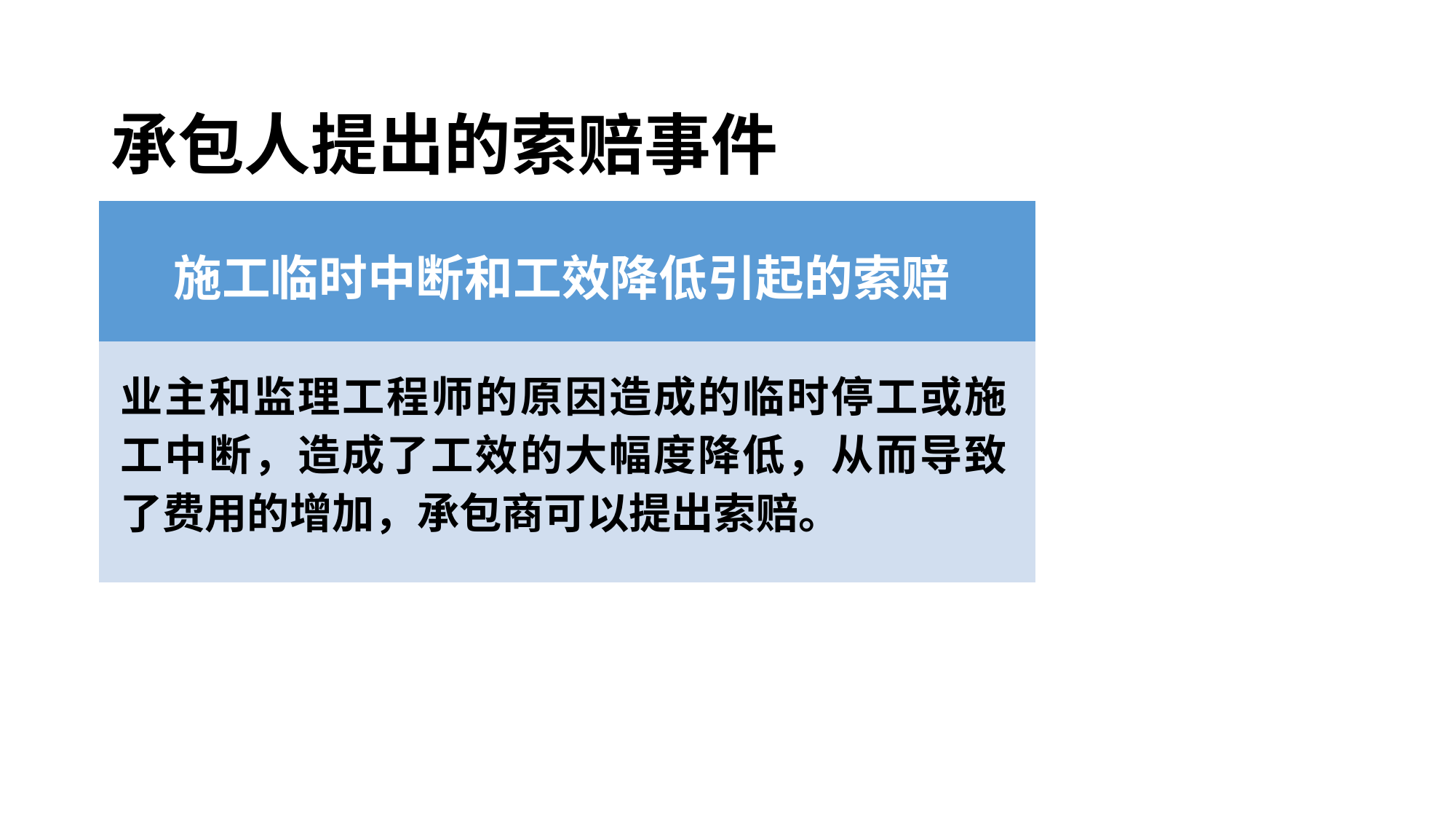

# 承包人提出的索赔事件
施工临时中断和工效降低引起的索赔
业主和监理工程师的原因造成的临时停工或施工中断，造成了工效的大幅度降低，从而导致了费用的增加，承包商可以提出索赔。